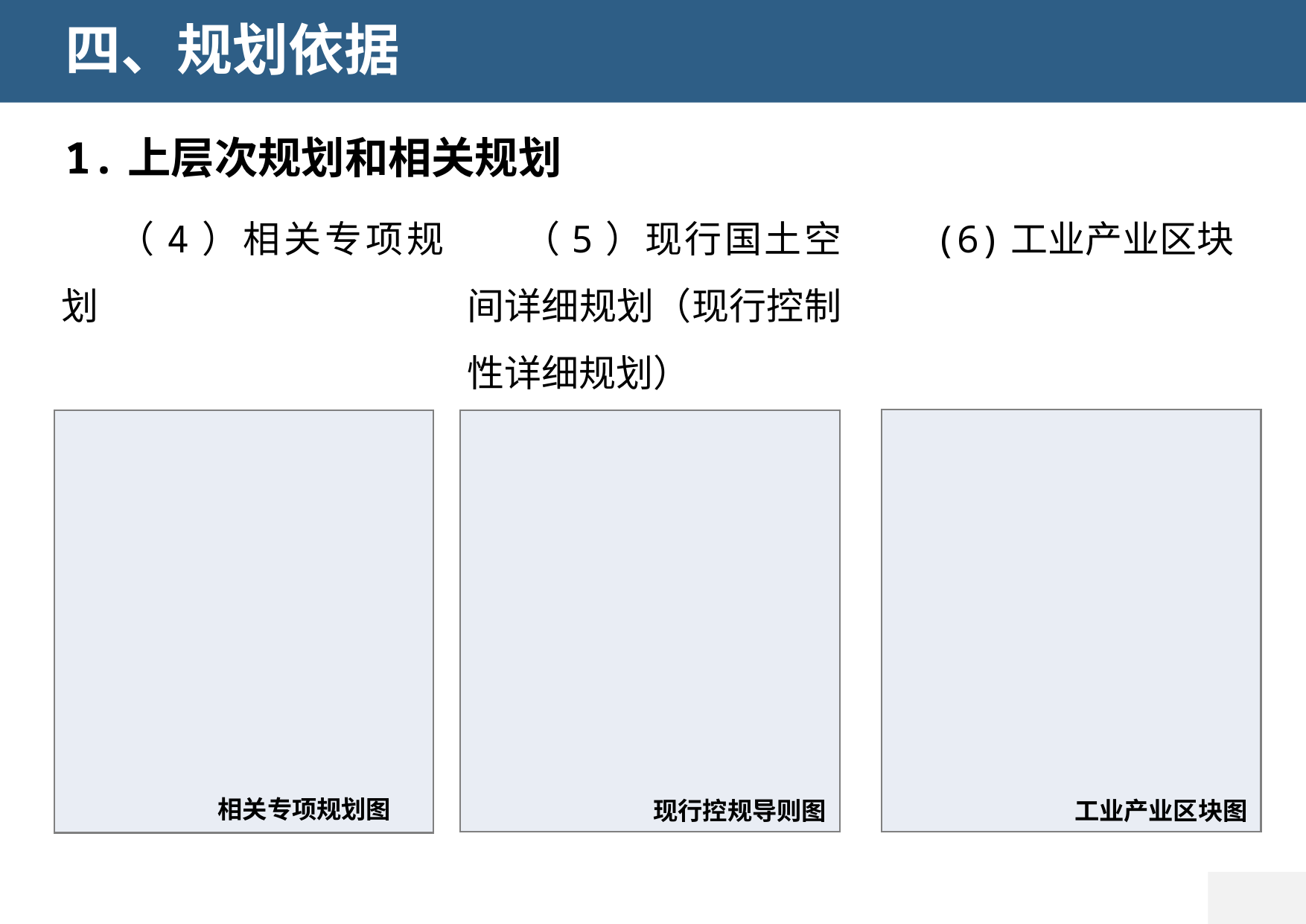

四、规划依据
1.上层次规划和相关规划
(6)工业产业区块
（4）相关专项规划

（5）现行国土空间详细规划（现行控制性详细规划）

工业产业区块图

现行控规导则图

相关专项规划图
10